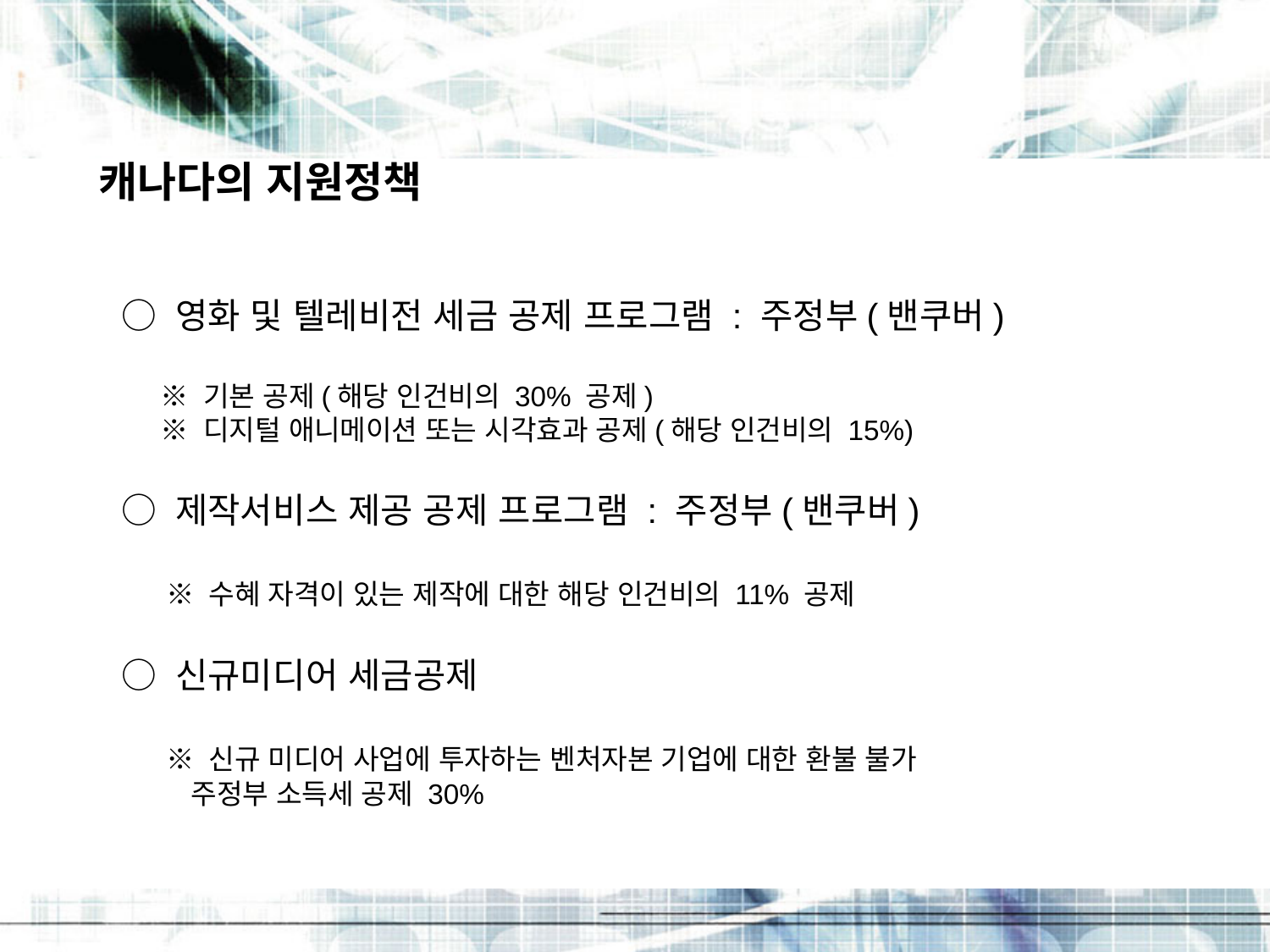

캐나다의 지원정책
○ 영화 및 텔레비전 세금 공제 프로그램 : 주정부(밴쿠버)

     ※ 기본 공제(해당 인건비의 30% 공제)
     ※ 디지털 애니메이션 또는 시각효과 공제(해당 인건비의 15%)

○ 제작서비스 제공 공제 프로그램 : 주정부(밴쿠버)

     ※ 수혜 자격이 있는 제작에 대한 해당 인건비의 11% 공제

○ 신규미디어 세금공제

     ※ 신규 미디어 사업에 투자하는 벤처자본 기업에 대한 환불 불가
        주정부 소득세 공제 30%